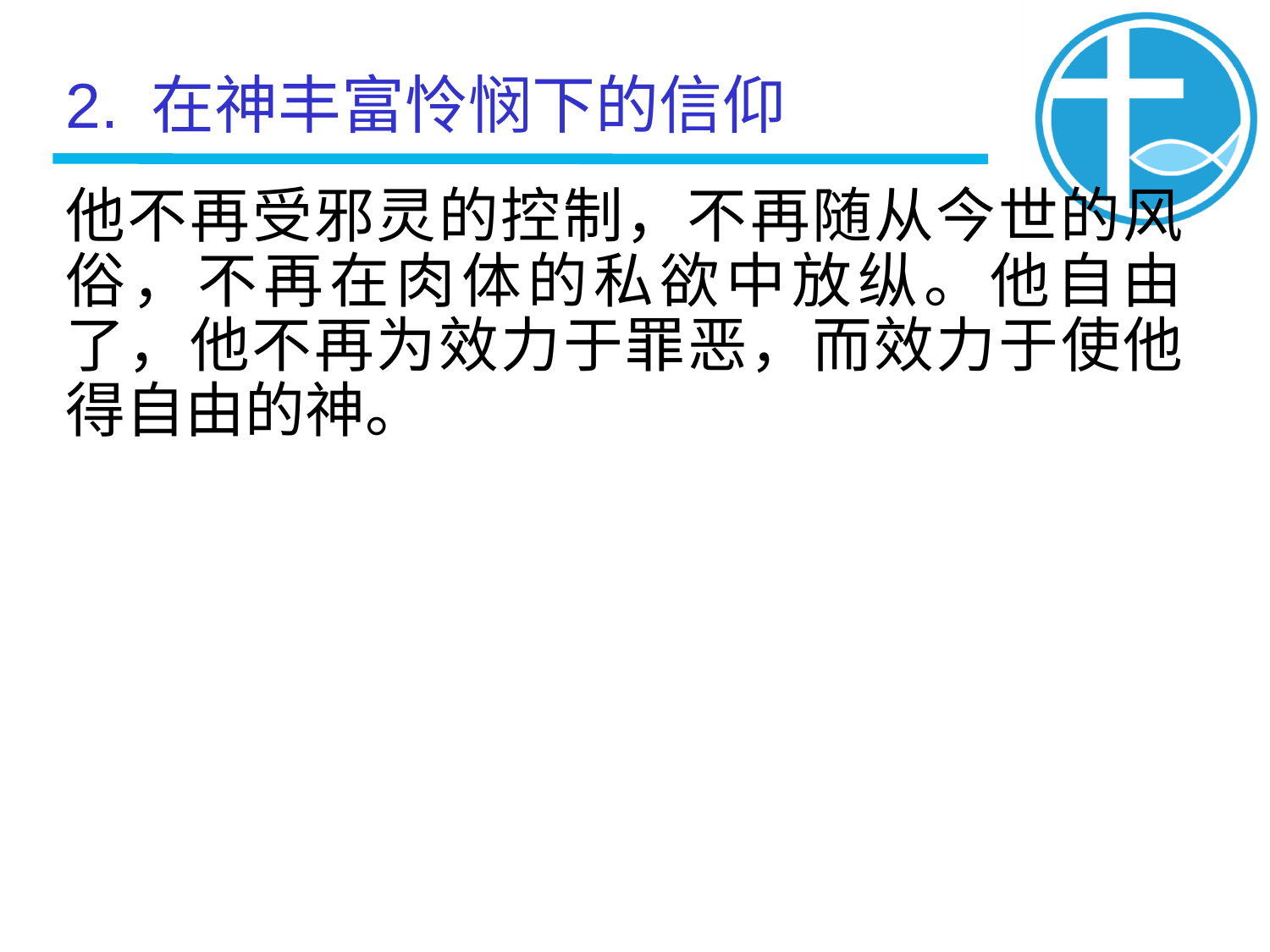

2. 在神丰富怜悯下的信仰
他不再受邪灵的控制，不再随从今世的风俗，不再在肉体的私欲中放纵。他自由了，他不再为效力于罪恶，而效力于使他得自由的神。